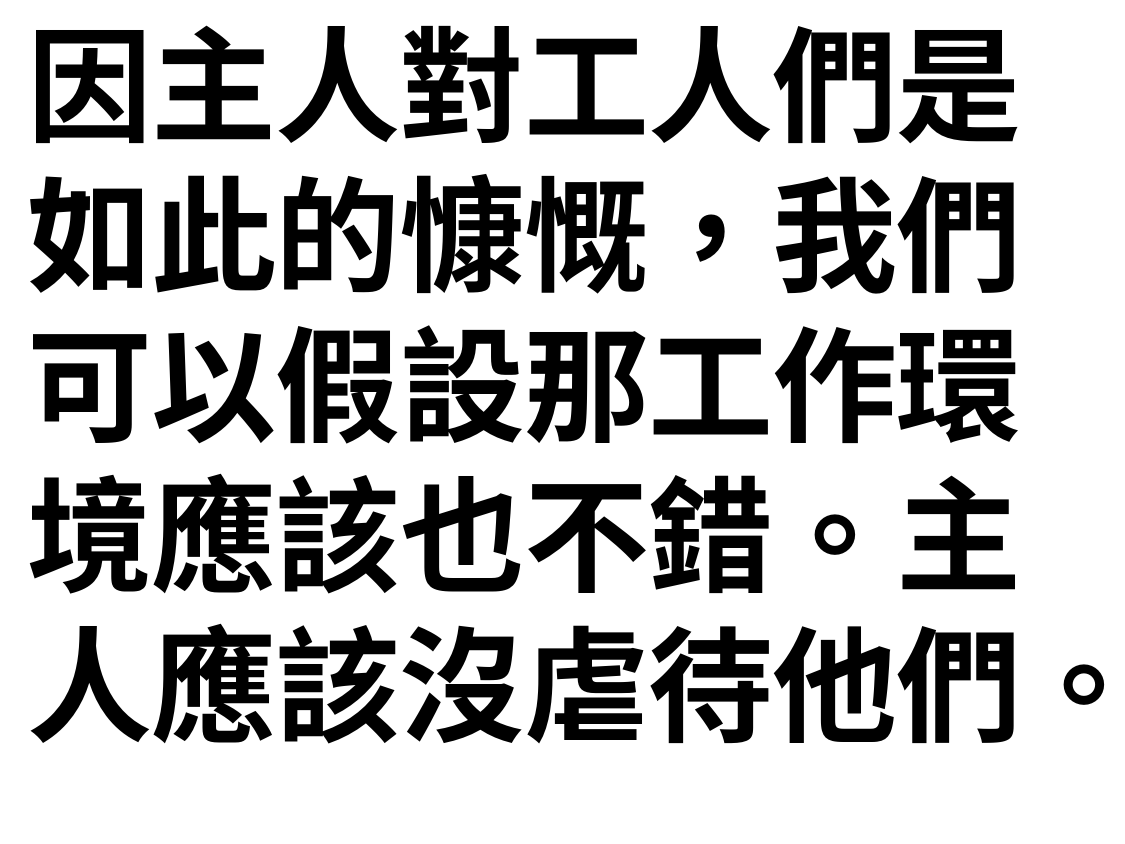

因主人對工人們是如此的慷慨，我們可以假設那工作環境應該也不錯。主人應該沒虐待他們。